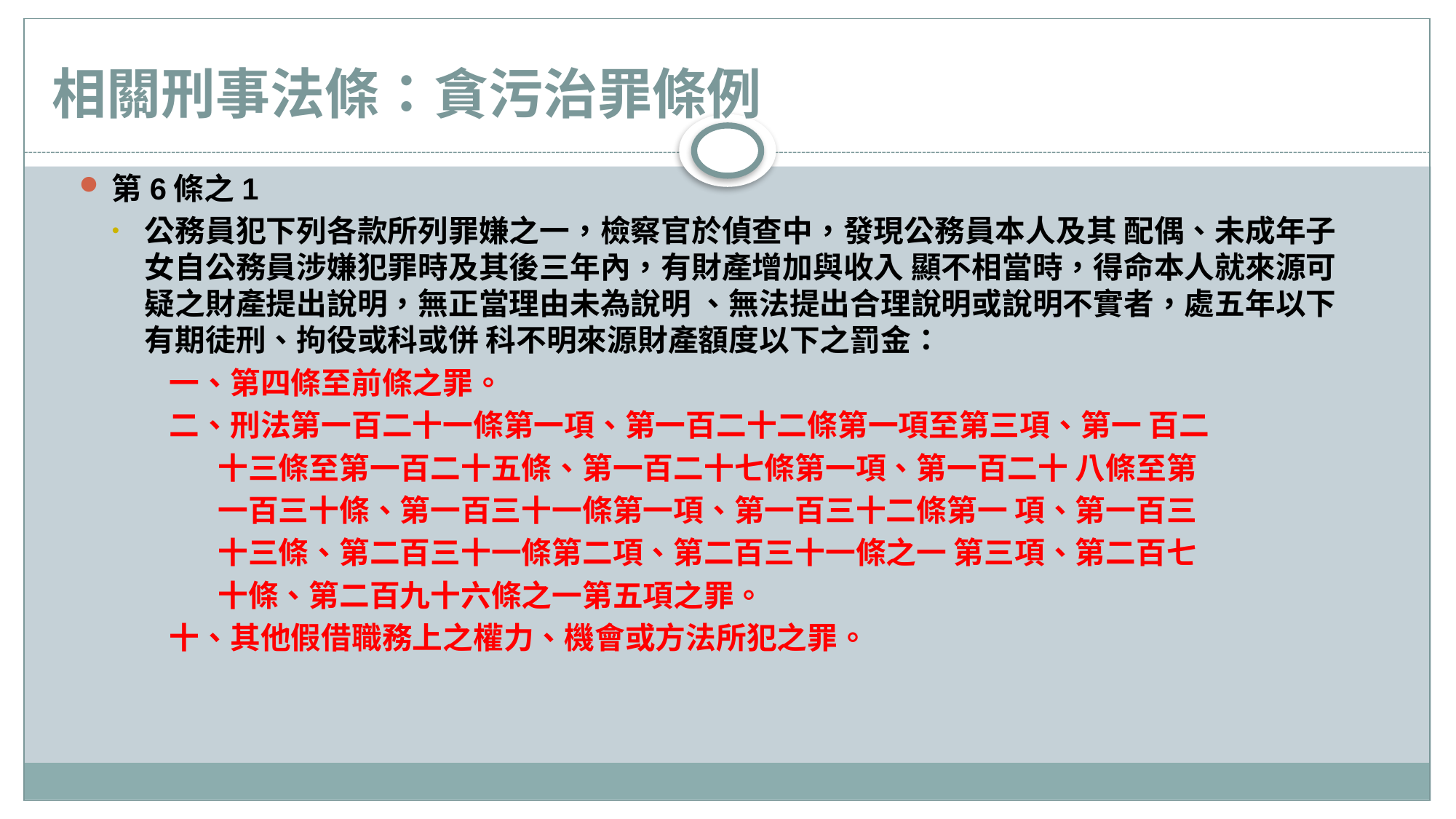

# 相關刑事法條：貪污治罪條例
第6條之1
公務員犯下列各款所列罪嫌之一，檢察官於偵查中，發現公務員本人及其 配偶、未成年子女自公務員涉嫌犯罪時及其後三年內，有財產增加與收入 顯不相當時，得命本人就來源可疑之財產提出說明，無正當理由未為說明 、無法提出合理說明或說明不實者，處五年以下有期徒刑、拘役或科或併 科不明來源財產額度以下之罰金：
            一、第四條至前條之罪。
            二、刑法第一百二十一條第一項、第一百二十二條第一項至第三項、第一 百二
                   十三條至第一百二十五條、第一百二十七條第一項、第一百二十 八條至第
                   一百三十條、第一百三十一條第一項、第一百三十二條第一 項、第一百三
                   十三條、第二百三十一條第二項、第二百三十一條之一 第三項、第二百七
                   十條、第二百九十六條之一第五項之罪。
            十、其他假借職務上之權力、機會或方法所犯之罪。